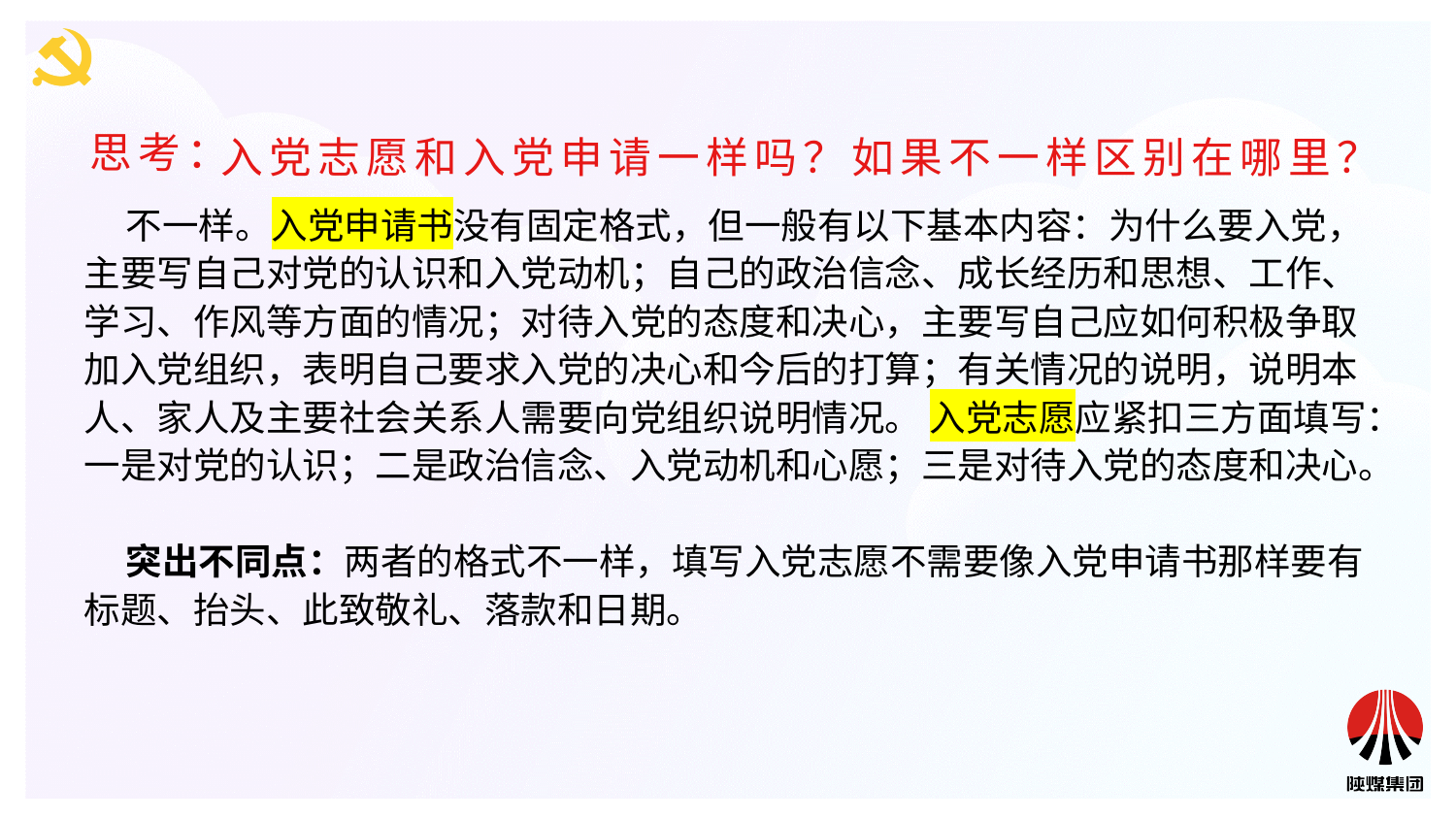

入党志愿和入党申请一样吗？如果不一样区别在哪里？
思考：
    不一样。入党申请书没有固定格式，但一般有以下基本内容：为什么要入党，主要写自己对党的认识和入党动机；自己的政治信念、成长经历和思想、工作、学习、作风等方面的情况；对待入党的态度和决心，主要写自己应如何积极争取加入党组织，表明自己要求入党的决心和今后的打算；有关情况的说明，说明本人、家人及主要社会关系人需要向党组织说明情况。 入党志愿应紧扣三方面填写：一是对党的认识；二是政治信念、入党动机和心愿；三是对待入党的态度和决心。

    突出不同点：两者的格式不一样，填写入党志愿不需要像入党申请书那样要有标题、抬头、此致敬礼、落款和日期。